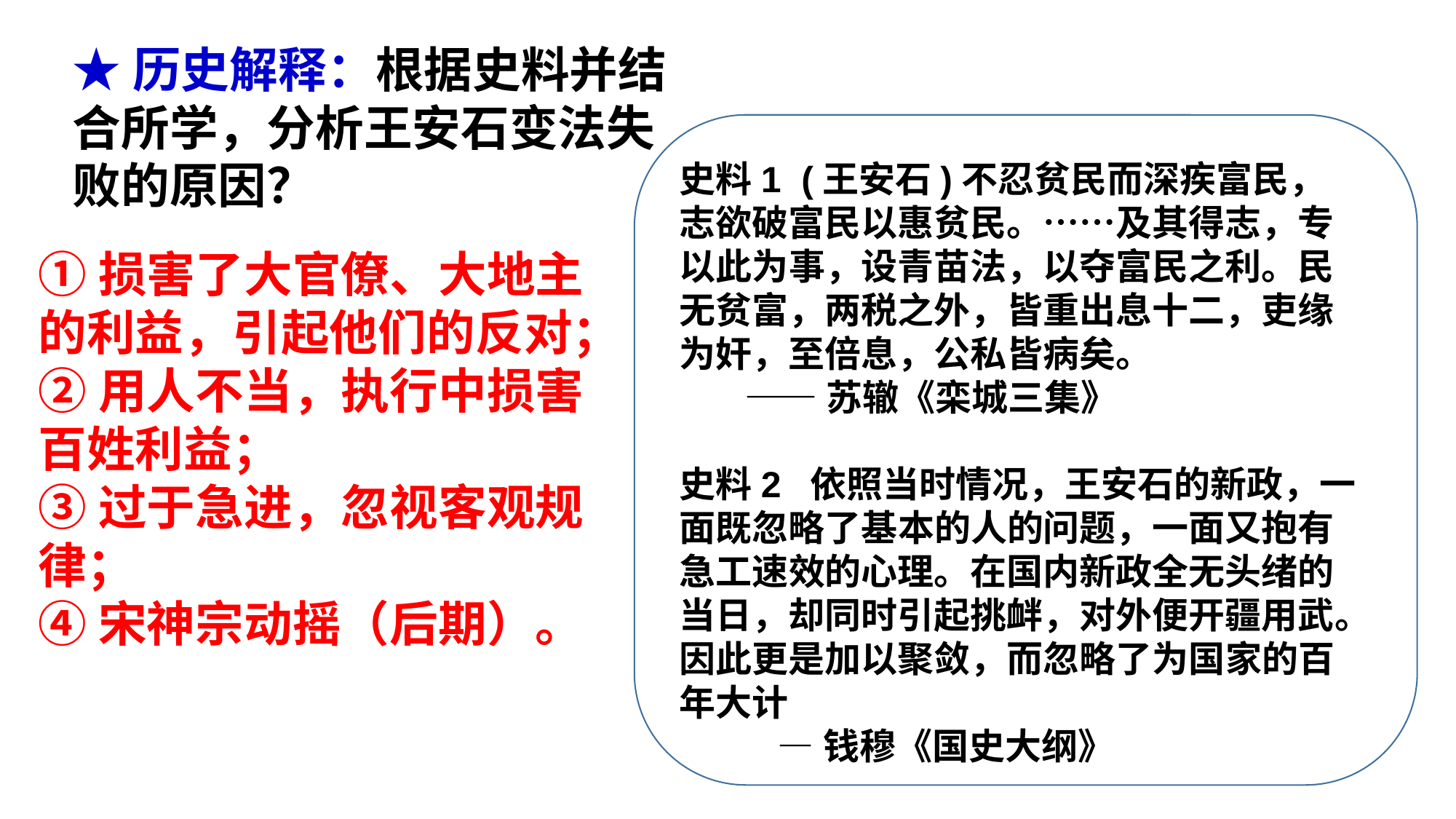

★历史解释：根据史料并结合所学，分析王安石变法失败的原因？

史料1  (王安石)不忍贫民而深疾富民，志欲破富民以惠贫民。……及其得志，专以此为事，设青苗法，以夺富民之利。民无贫富，两税之外，皆重出息十二，吏缘为奸，至倍息，公私皆病矣。
        ——苏辙《栾城三集》
①损害了大官僚、大地主的利益，引起他们的反对；
②用人不当，执行中损害百姓利益；
③过于急进，忽视客观规律；
④宋神宗动摇（后期）。
史料2  依照当时情况，王安石的新政，一面既忽略了基本的人的问题，一面又抱有急工速效的心理。在国内新政全无头绪的当日，却同时引起挑衅，对外便开疆用武。因此更是加以聚敛，而忽略了为国家的百年大计
            —钱穆《国史大纲》